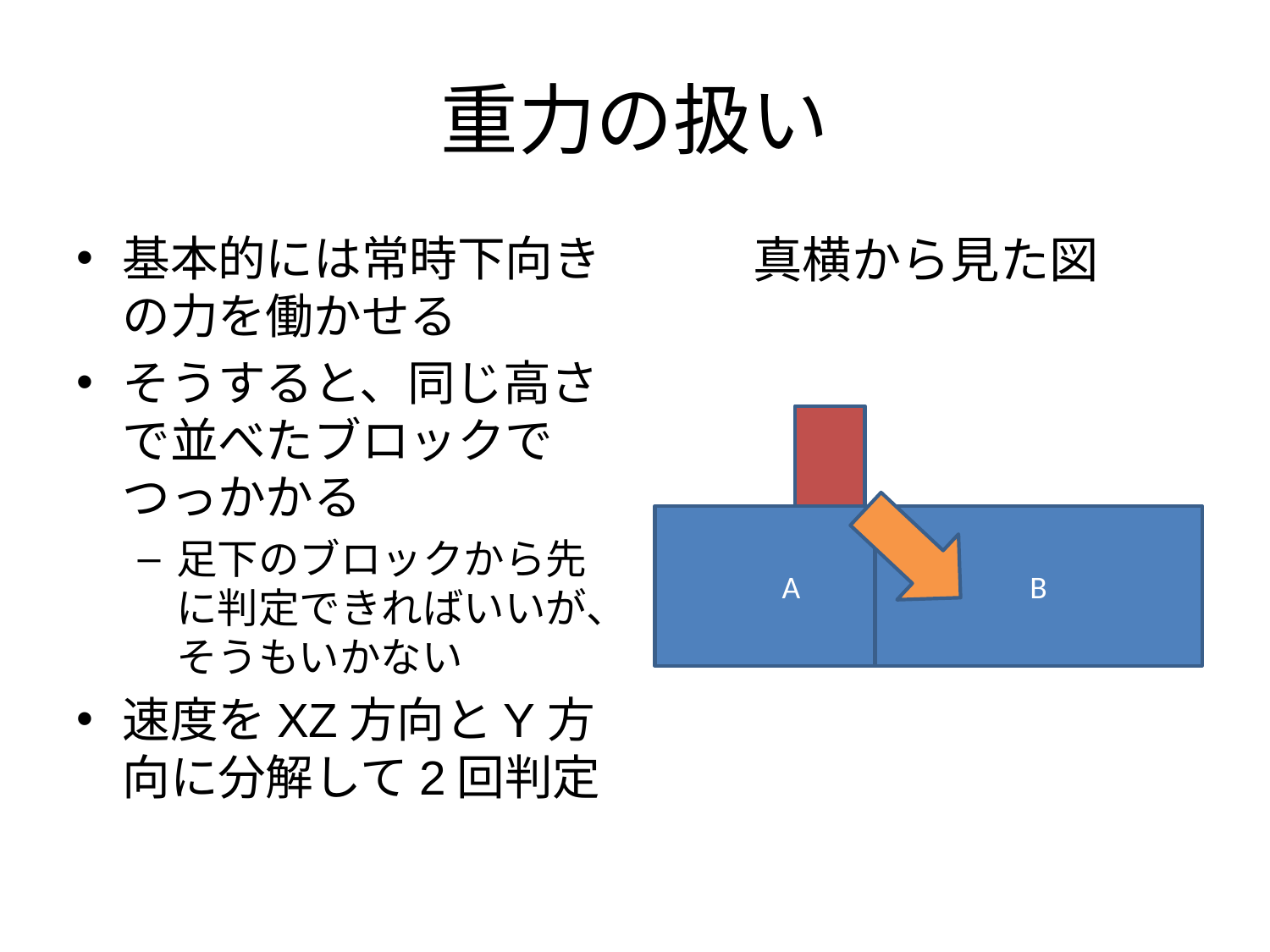

# 重力の扱い
基本的には常時下向きの力を働かせる
そうすると、同じ高さで並べたブロックでつっかかる
足下のブロックから先に判定できればいいが、そうもいかない
速度をXZ方向とY方向に分解して2回判定
真横から見た図

A
B